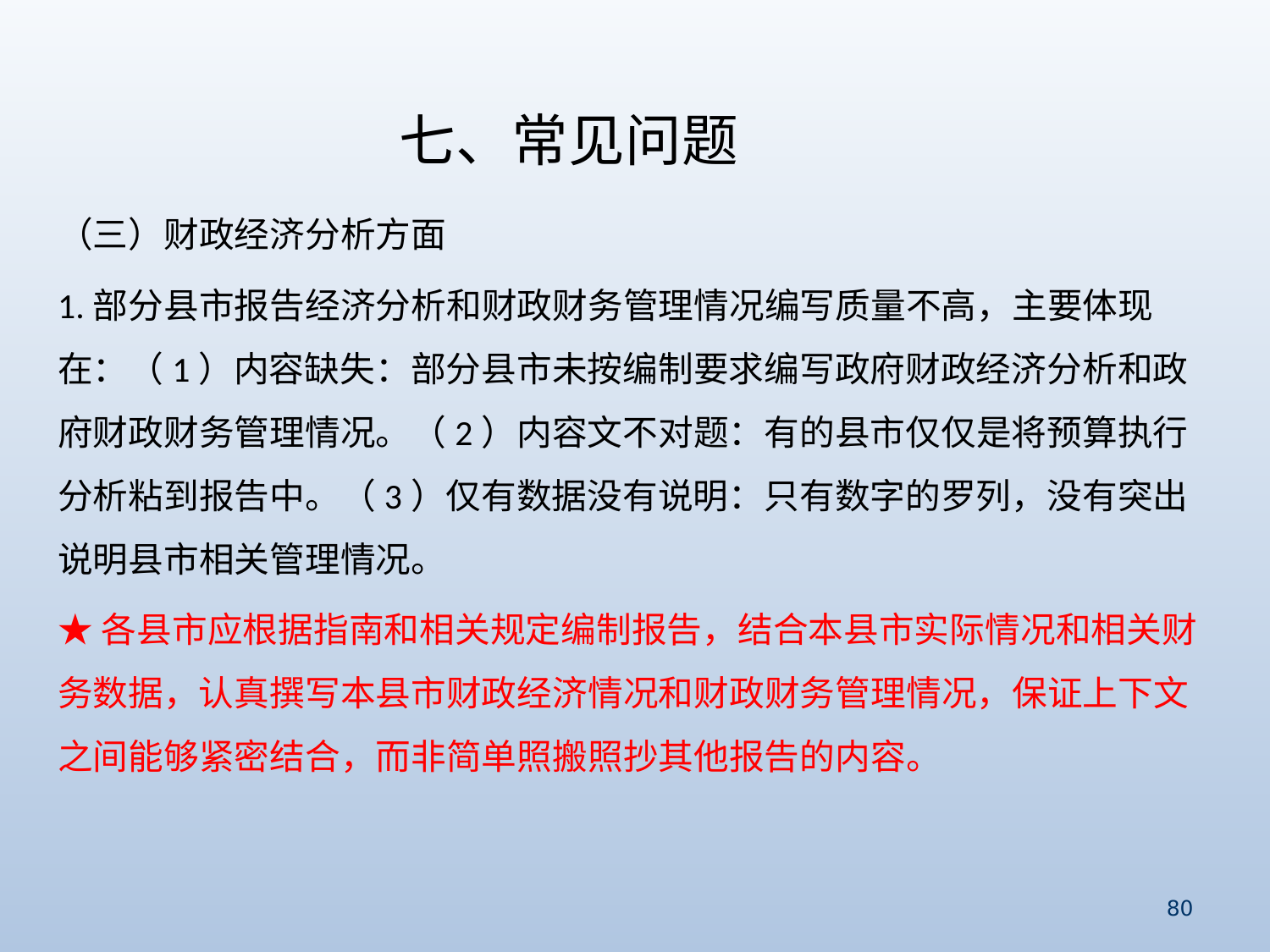

# 七、常见问题
（三）财政经济分析方面
1.部分县市报告经济分析和财政财务管理情况编写质量不高，主要体现在：（1）内容缺失：部分县市未按编制要求编写政府财政经济分析和政府财政财务管理情况。（2）内容文不对题：有的县市仅仅是将预算执行分析粘到报告中。（3）仅有数据没有说明：只有数字的罗列，没有突出说明县市相关管理情况。
★各县市应根据指南和相关规定编制报告，结合本县市实际情况和相关财务数据，认真撰写本县市财政经济情况和财政财务管理情况，保证上下文之间能够紧密结合，而非简单照搬照抄其他报告的内容。
80